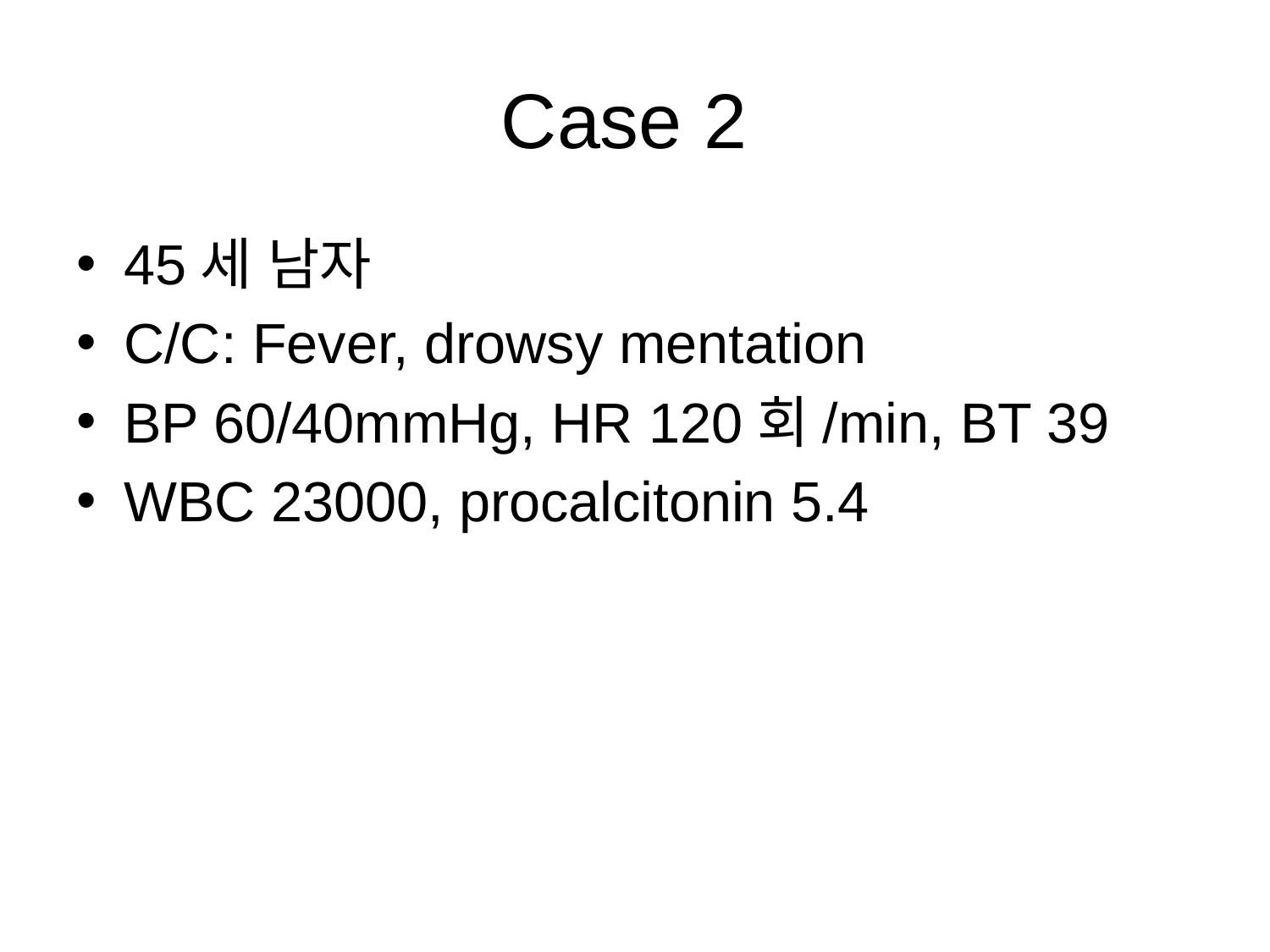

# Case 2
45세 남자
C/C: Fever, drowsy mentation
BP 60/40mmHg, HR 120회/min, BT 39
WBC 23000, procalcitonin 5.4